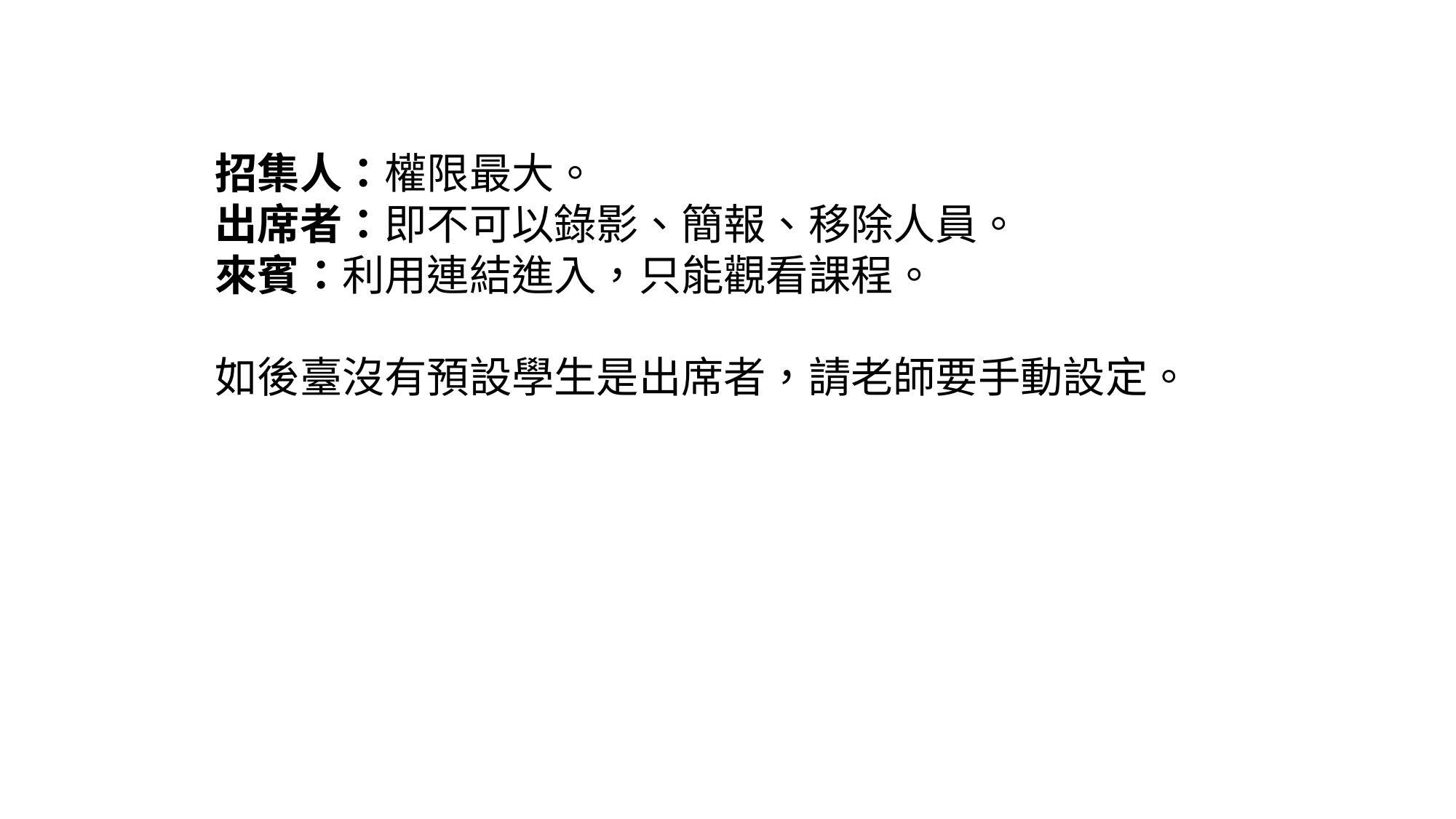

招集人：權限最大。
出席者：即不可以錄影、簡報、移除人員。
來賓：利用連結進入，只能觀看課程。

如後臺沒有預設學生是出席者，請老師要手動設定。